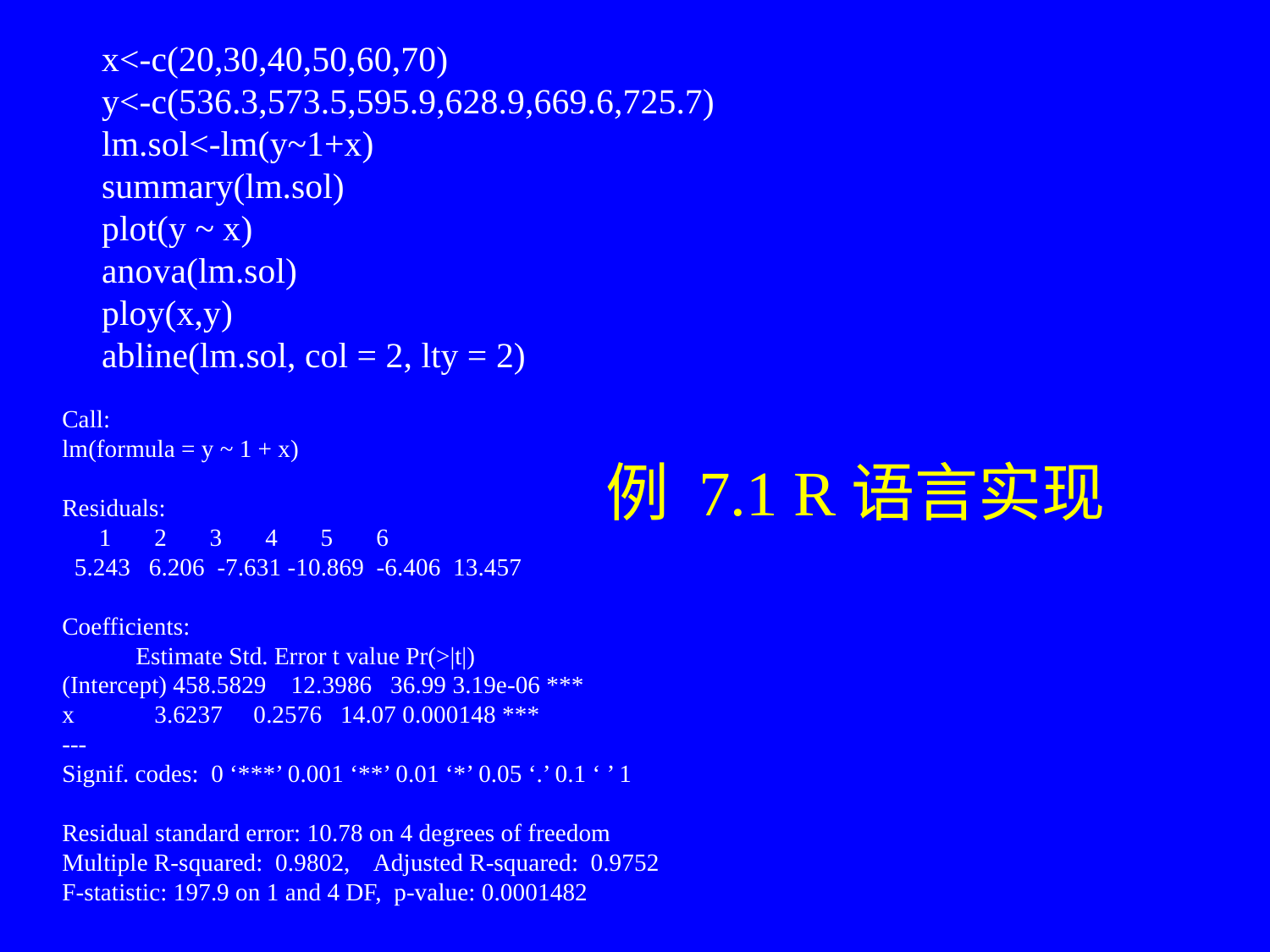

x<-c(20,30,40,50,60,70)
y<-c(536.3,573.5,595.9,628.9,669.6,725.7)
lm.sol<-lm(y~1+x)
summary(lm.sol)
plot(y ~ x)
anova(lm.sol)
ploy(x,y)
abline(lm.sol, col = 2, lty = 2)
Call:
lm(formula = y ~ 1 + x)

Residuals:
      1       2       3       4       5       6
  5.243   6.206  -7.631 -10.869  -6.406  13.457

Coefficients:
            Estimate Std. Error t value Pr(>|t|)
(Intercept) 458.5829    12.3986   36.99 3.19e-06 ***
x             3.6237     0.2576   14.07 0.000148 ***
---
Signif. codes:  0 ‘***’ 0.001 ‘**’ 0.01 ‘*’ 0.05 ‘.’ 0.1 ‘ ’ 1

Residual standard error: 10.78 on 4 degrees of freedom
Multiple R-squared:  0.9802,    Adjusted R-squared:  0.9752
F-statistic: 197.9 on 1 and 4 DF,  p-value: 0.0001482
例 7.1 R语言实现